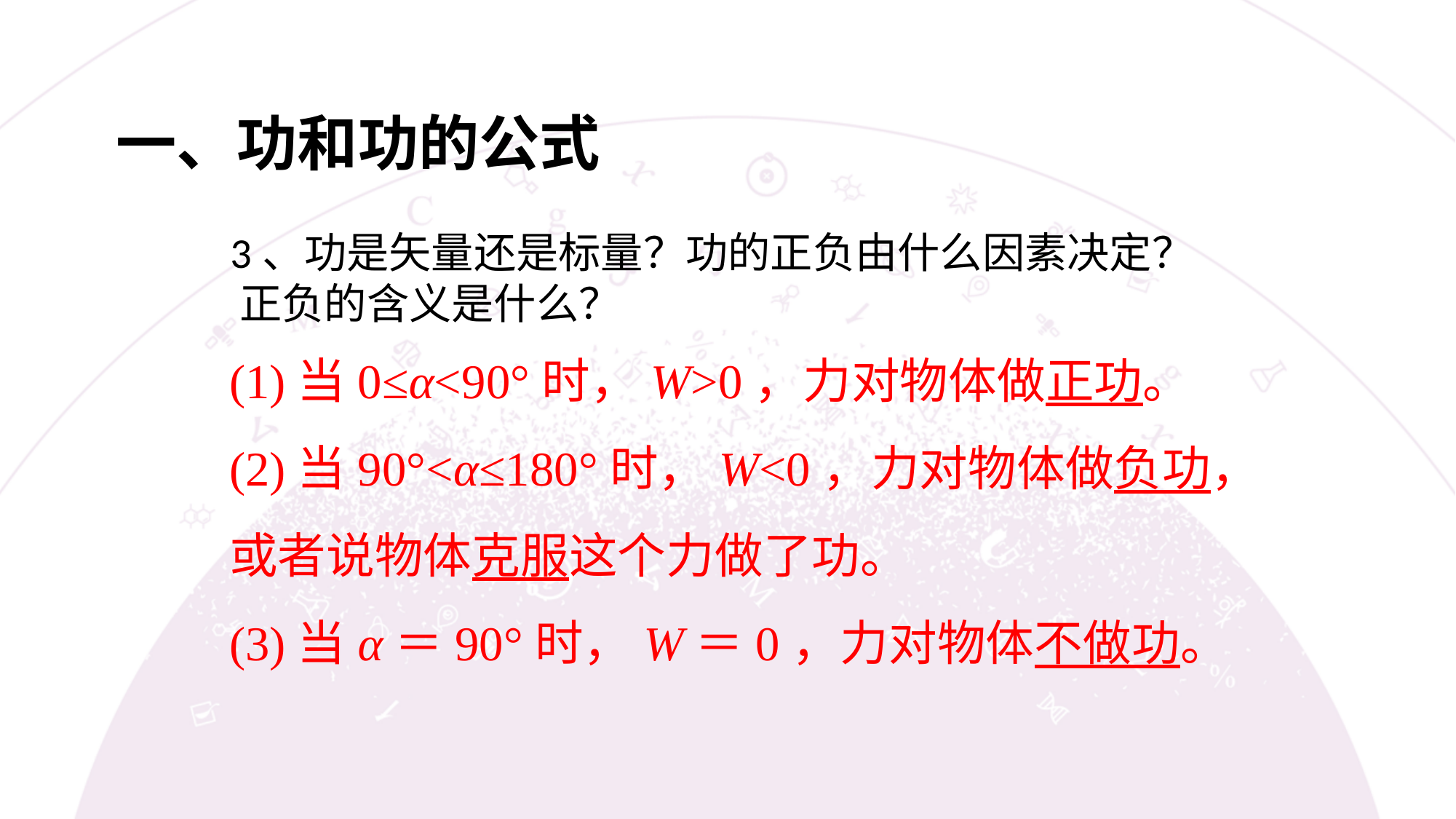

一、功和功的公式
3、功是矢量还是标量？功的正负由什么因素决定？             正负的含义是什么？
(1)当0≤α<90°时，W>0，力对物体做正功。
(2)当90°<α≤180°时，W<0，力对物体做负功， 或者说物体克服这个力做了功。
(3)当α＝90°时，W＝0，力对物体不做功。